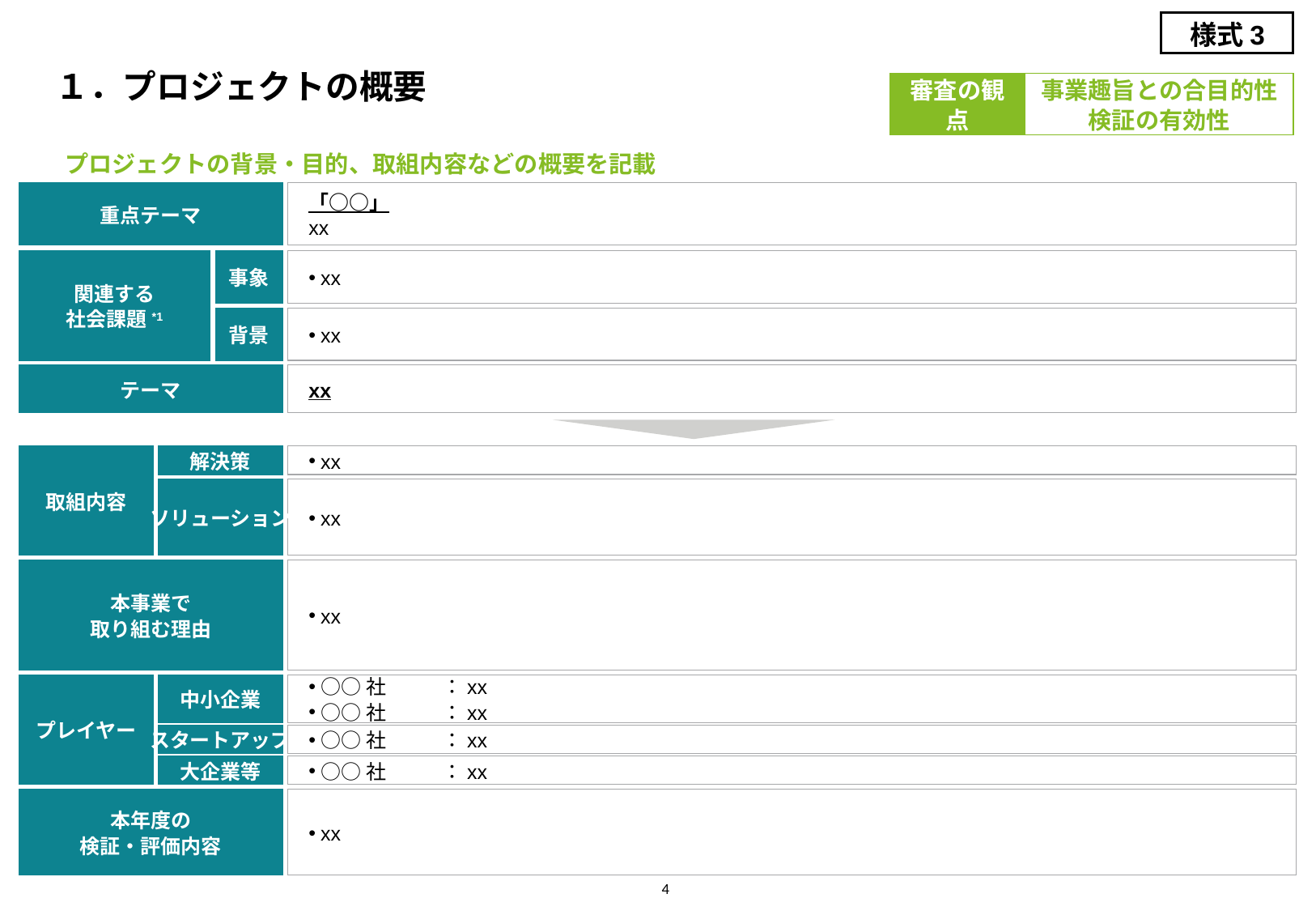

様式3
# １．プロジェクトの概要
審査の観点
事業趣旨との合目的性
検証の有効性
プロジェクトの背景・目的、取組内容などの概要を記載
重点テーマ
「○○」
xx
関連する
社会課題*1
事象
xx
背景
xx
テーマ
xx

取組内容
解決策
xx
ソリューション
xx
本事業で
取り組む理由
xx
プレイヤー
中小企業
○○社	：xx
○○社	：xx
スタートアップ
○○社	：xx
大企業等
○○社	：xx
本年度の
検証・評価内容
xx
4